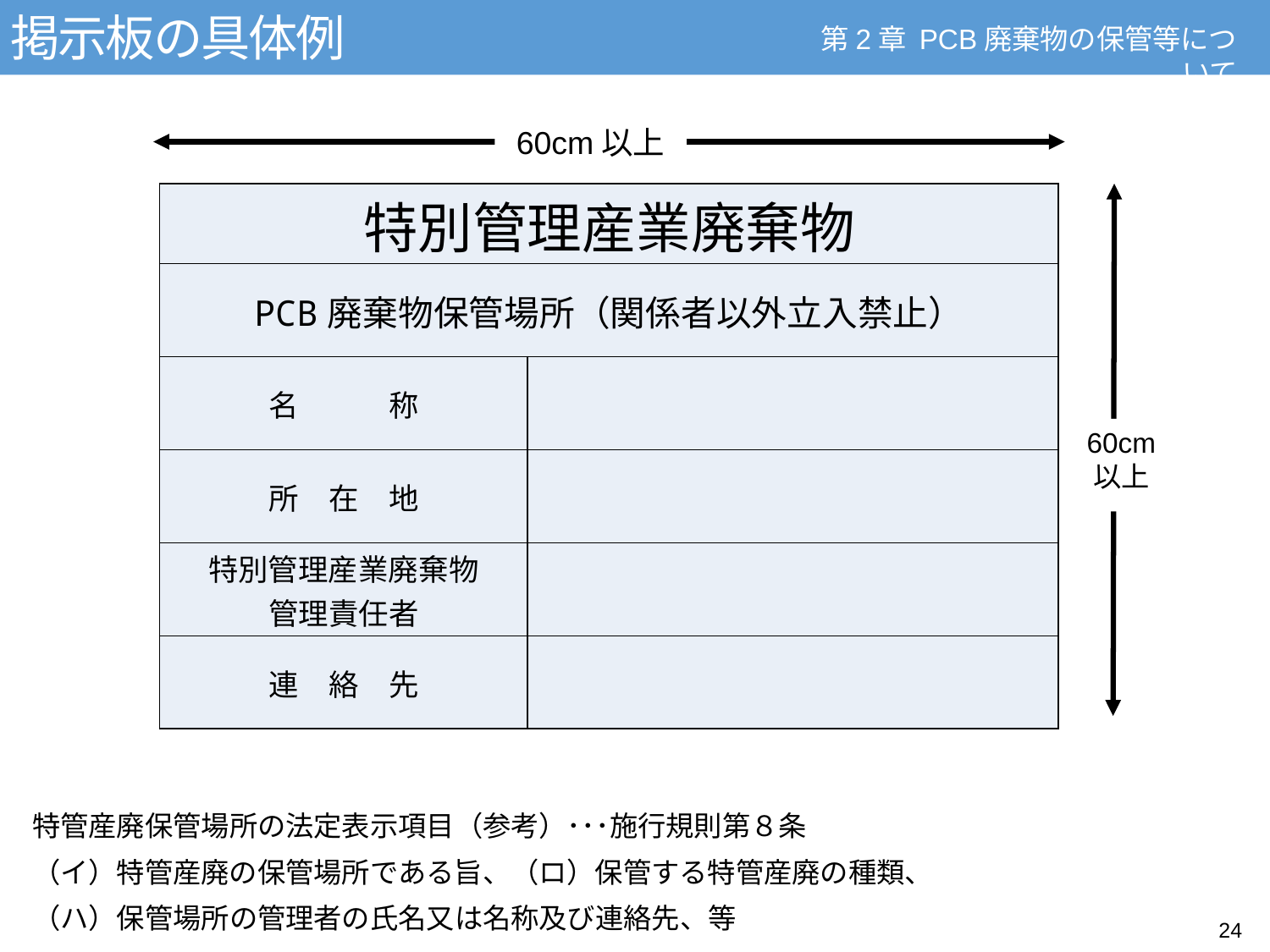

掲示板の具体例
第2章 PCB廃棄物の保管等について
60cm以上
| 特別管理産業廃棄物 |  |
| --- | --- |
| PCB廃棄物保管場所（関係者以外立入禁止） |  |
| 名　　　称 |  |
| 所　在　地 |  |
| 特別管理産業廃棄物 管理責任者 |  |
| 連　絡　先 |  |
60cm
以上

特管産廃保管場所の法定表示項目（参考）･･･施行規則第８条
（イ）特管産廃の保管場所である旨、（ロ）保管する特管産廃の種類、
（ハ）保管場所の管理者の氏名又は名称及び連絡先、等
24